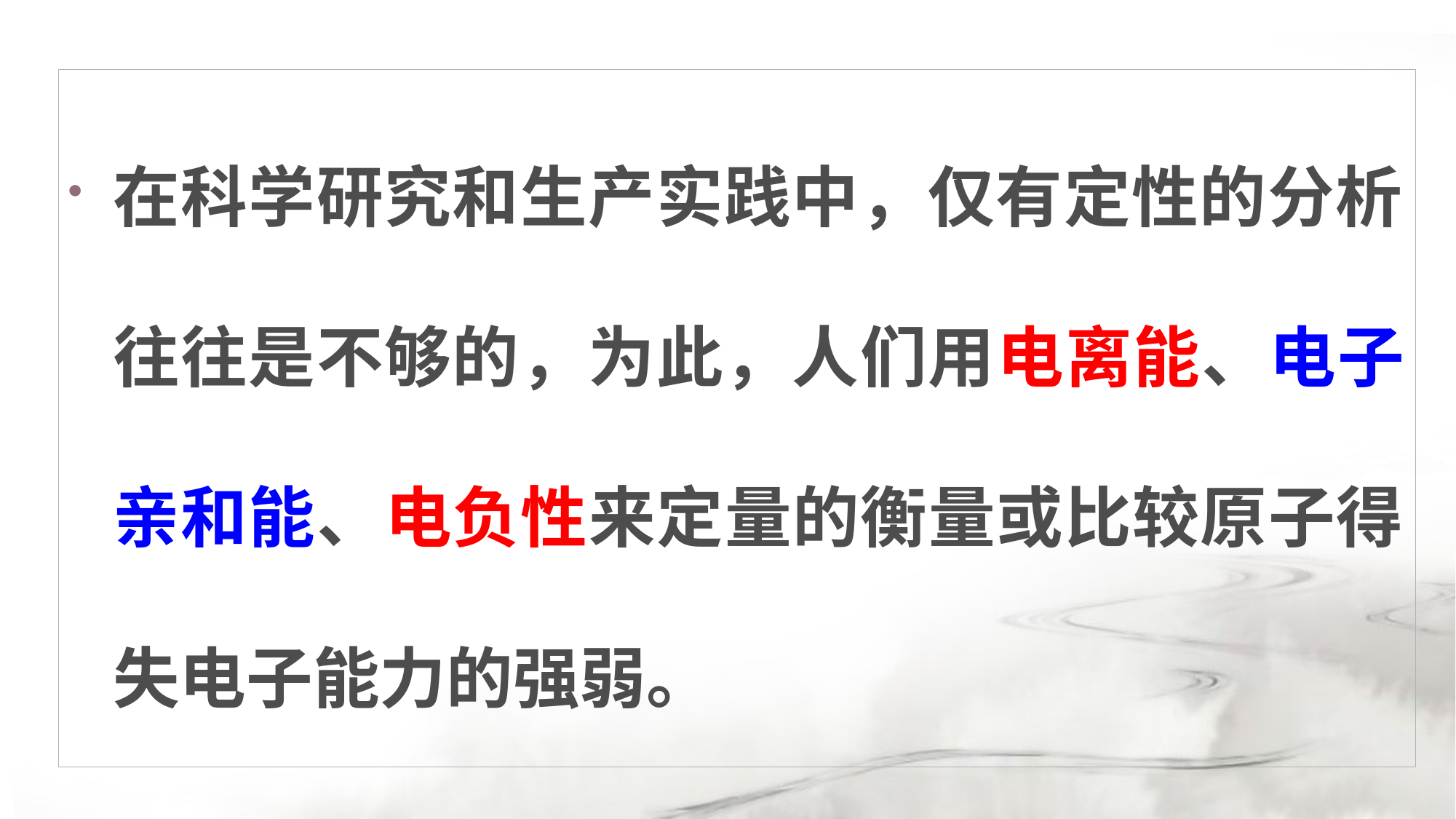

在科学研究和生产实践中，仅有定性的分析往往是不够的，为此，人们用电离能、电子亲和能、电负性来定量的衡量或比较原子得失电子能力的强弱。